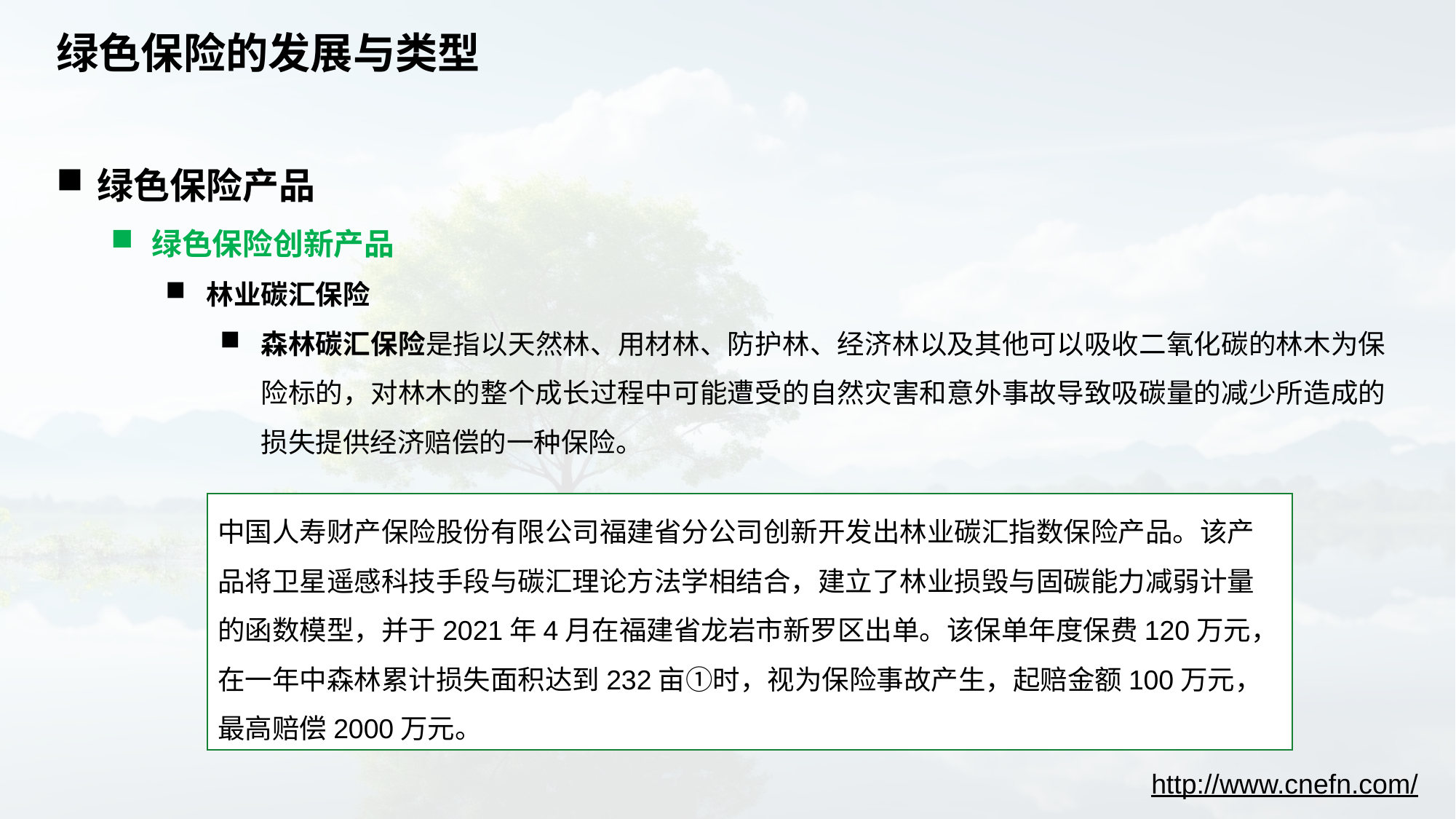

# 绿色保险的发展与类型
绿色保险产品
绿色保险创新产品
林业碳汇保险
森林碳汇保险是指以天然林、用材林、防护林、经济林以及其他可以吸收二氧化碳的林木为保险标的，对林木的整个成长过程中可能遭受的自然灾害和意外事故导致吸碳量的减少所造成的损失提供经济赔偿的一种保险。
中国人寿财产保险股份有限公司福建省分公司创新开发出林业碳汇指数保险产品。该产品将卫星遥感科技手段与碳汇理论方法学相结合，建立了林业损毁与固碳能力减弱计量的函数模型，并于2021年4月在福建省龙岩市新罗区出单。该保单年度保费120万元，在一年中森林累计损失面积达到232亩①时，视为保险事故产生，起赔金额100万元，最高赔偿2000万元。